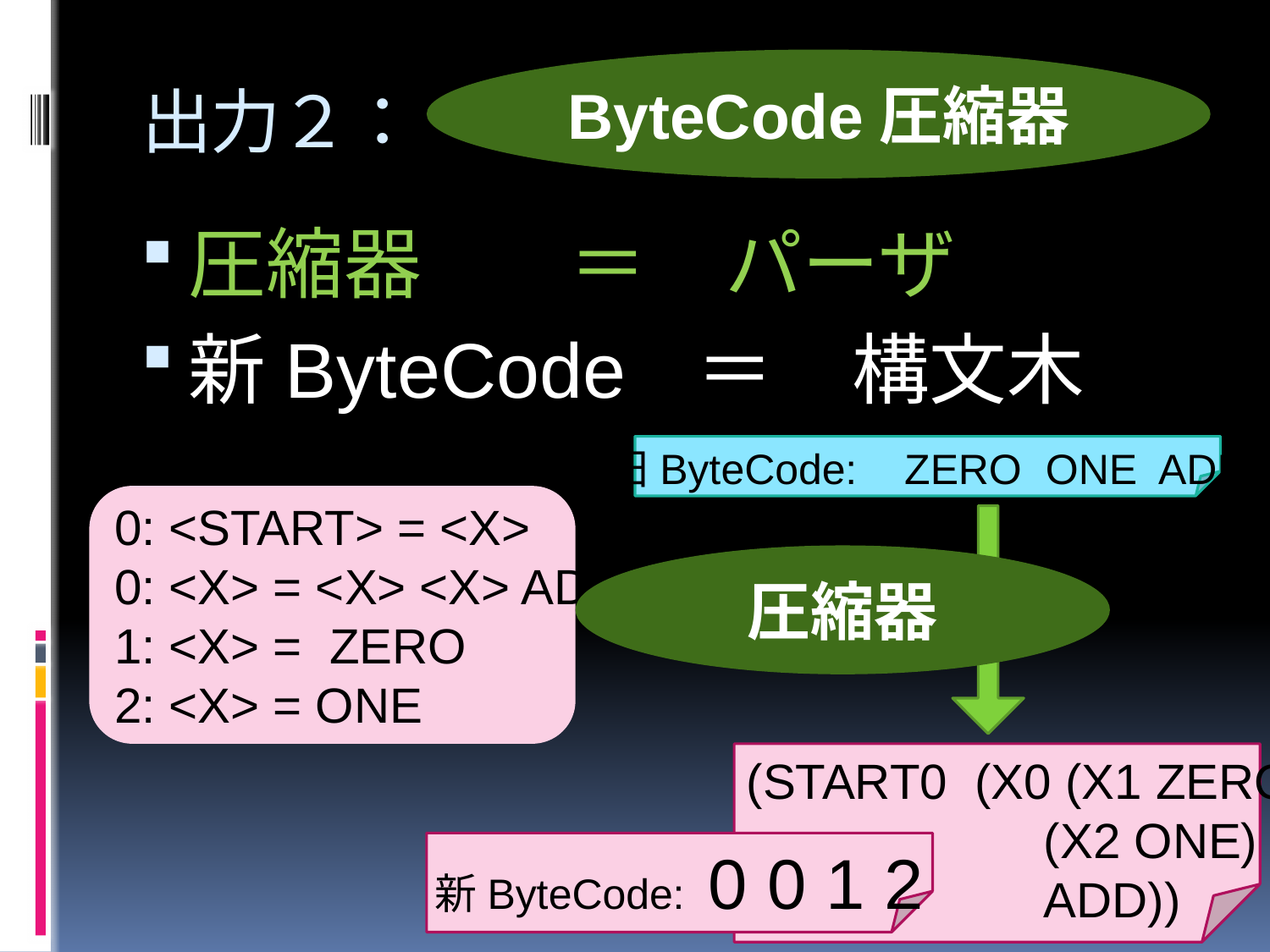

ByteCode圧縮器
# 出力２：
圧縮器		＝　パーザ
新ByteCode 	＝　構文木
旧ByteCode:    ZERO  ONE  ADD
0: <START> = <X>
0: <X> = <X> <X> ADD
1: <X> =  ZERO
2: <X> = ONE
圧縮器

(START0  (X0 (X1 ZERO)
　　　　        (X2 ONE)
　　　　        ADD))
新ByteCode:  0 0 1 2